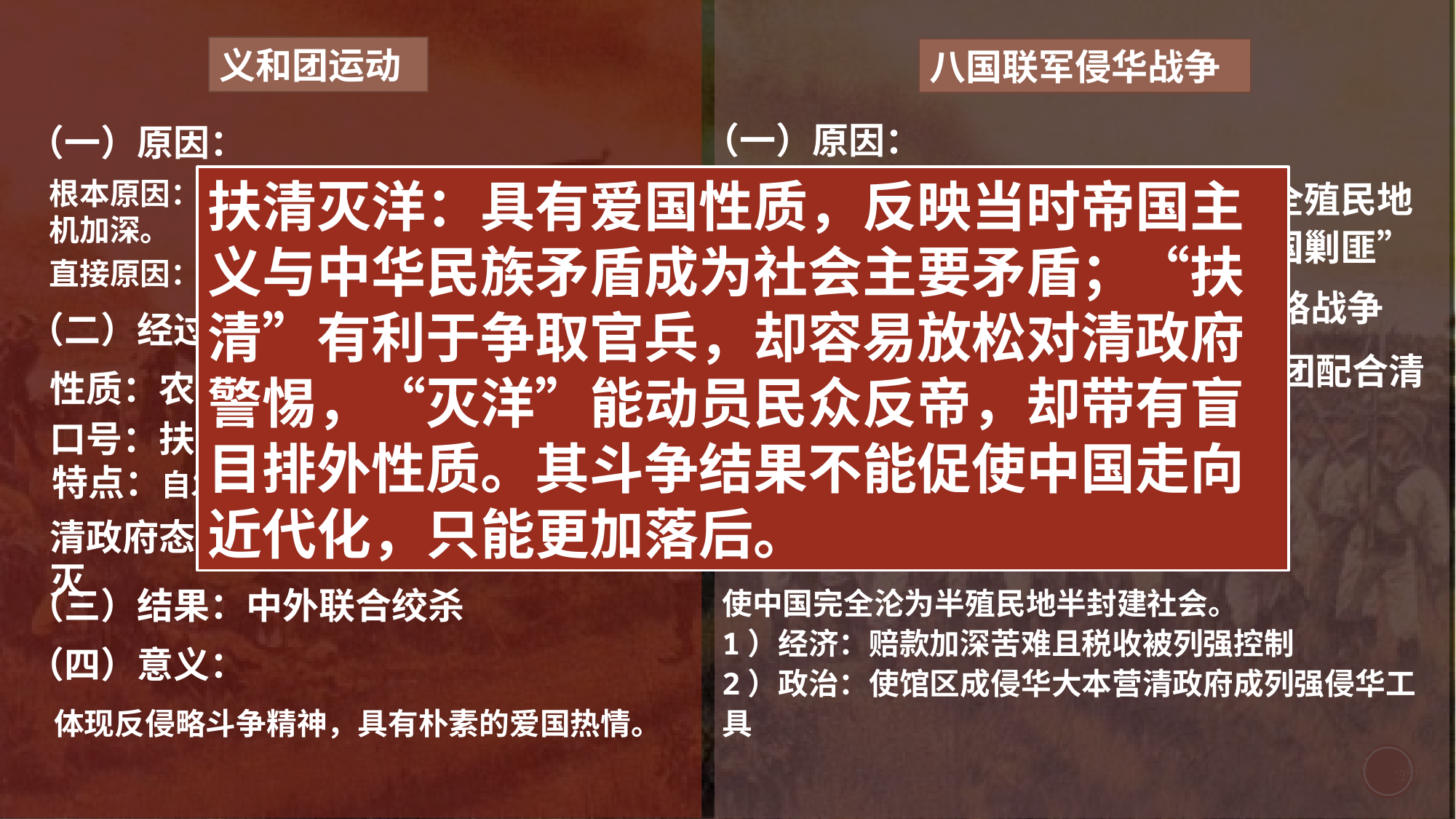

义和团运动
八国联军侵华战争
（一）原因：
（一）原因：
扶清灭洋：具有爱国性质，反映当时帝国主义与中华民族矛盾成为社会主要矛盾；“扶清”有利于争取官兵，却容易放松对清政府警惕，“灭洋”能动员民众反帝，却带有盲目排外性质。其斗争结果不能促使中国走向近代化，只能更加落后。
根本原因：瓜分中国，变中国为完全殖民地
直接原因：“救护驻华使馆，助中国剿匪”
根本原因：帝国主义掀起瓜分中国狂潮，民族危机加深。
直接原因：中国人民与外国教会势力矛盾激化。

（二）经过：1900-1901
性质：侵略战争
（二）经过：1898-1900
西摩尔率军从天津进犯北京；义和团配合清军抗击；北京陷落。
性质：农民自发反帝爱国运动
口号：扶清灭洋
特点：自发、分散、盲目排外、封建迷信
（三）结果：胁迫清签订《辛丑条约》
清政府态度：镇压-招抚-剿灭
（四）影响：
使中国完全沦为半殖民地半封建社会。
1）经济：赔款加深苦难且税收被列强控制
2）政治：使馆区成侵华大本营清政府成列强侵华工具
（三）结果：中外联合绞杀

（四）意义：
体现反侵略斗争精神，具有朴素的爱国热情。